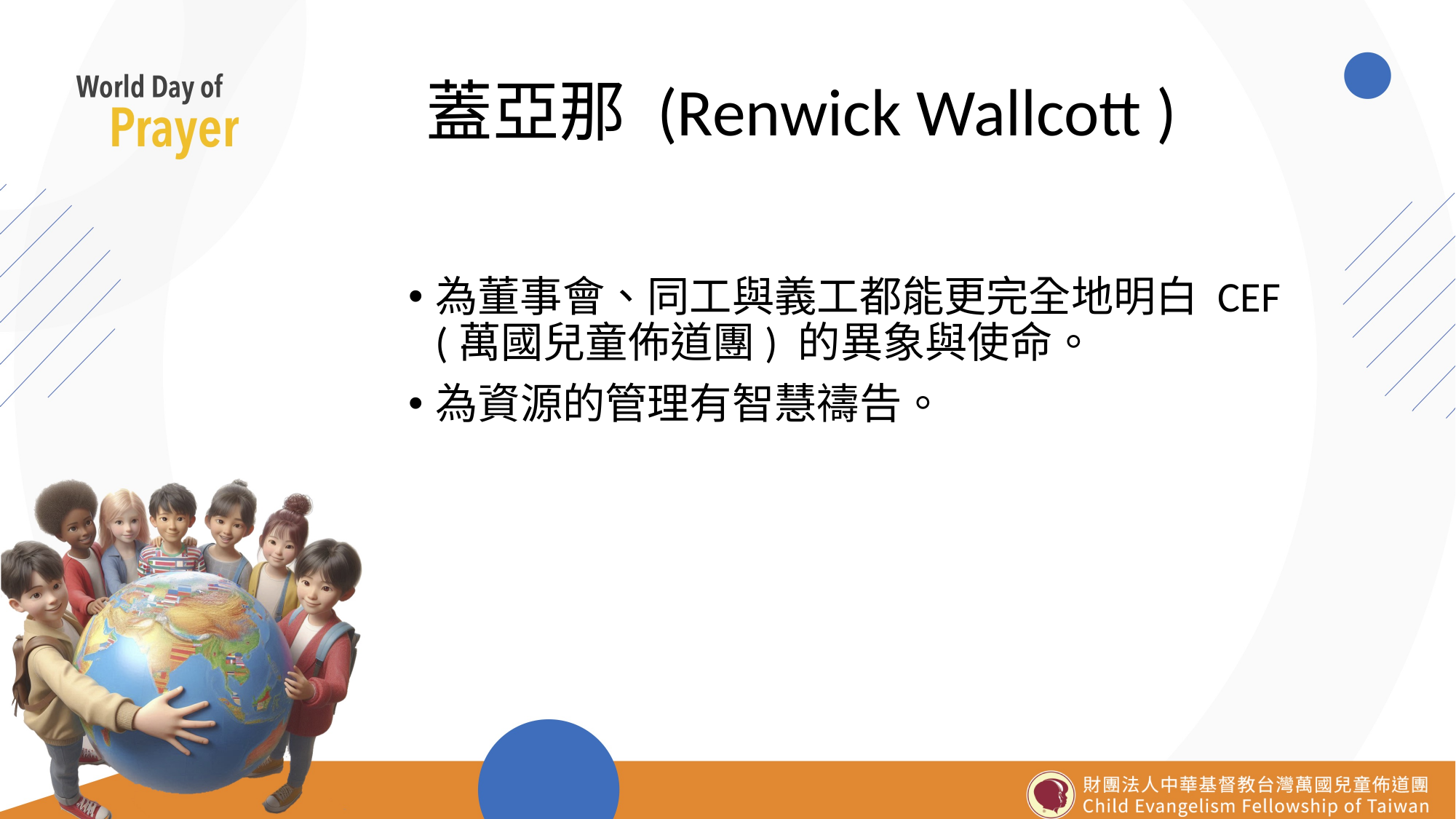

# 蓋亞那 (Renwick Wallcott )
為董事會、同工與義工都能更完全地明白 CEF (萬國兒童佈道團) 的異象與使命。
為資源的管理有智慧禱告。